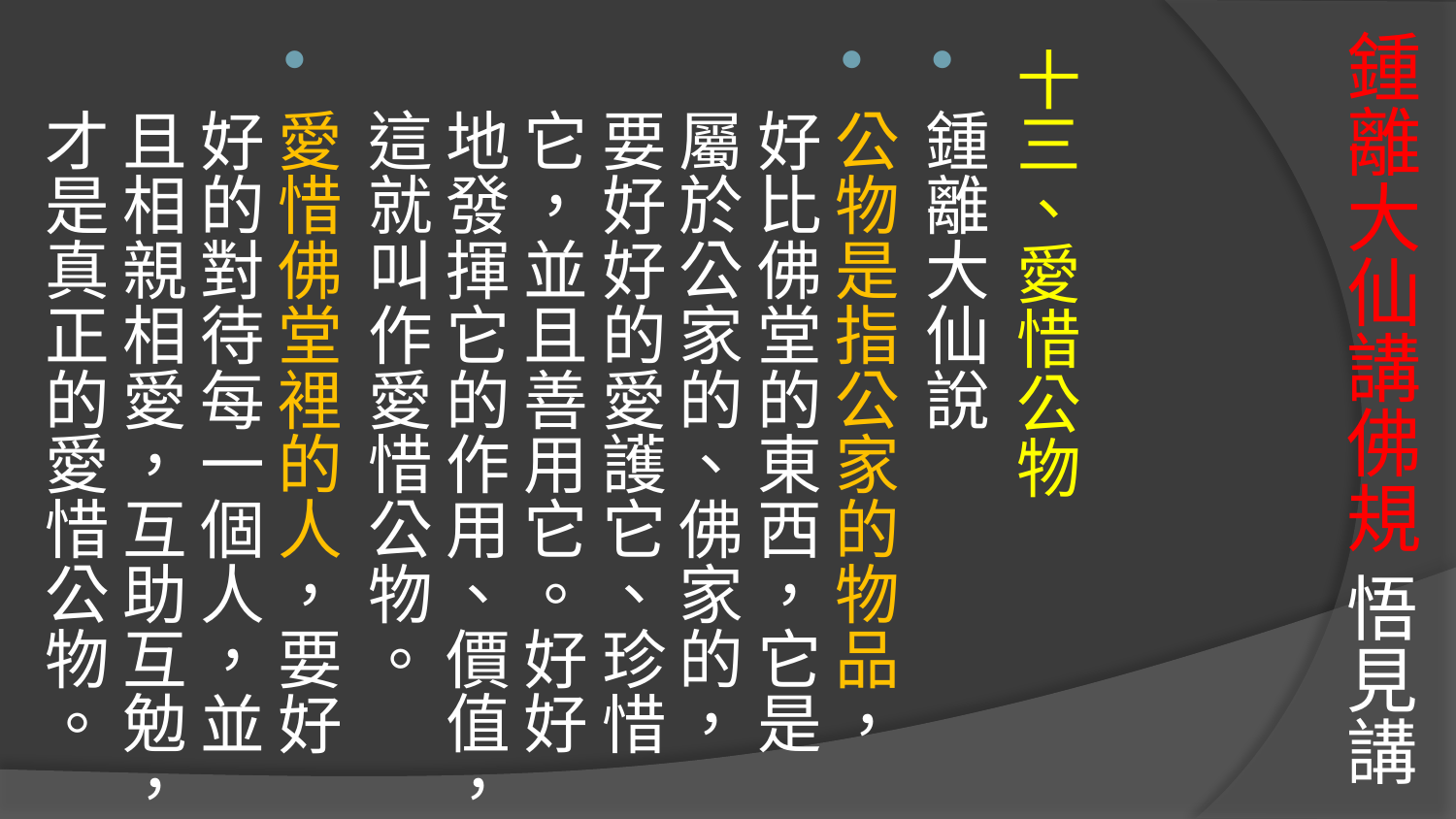

# 鍾離大仙講佛規 悟見講
十三、愛惜公物
鍾離大仙說
公物是指公家的物品，好比佛堂的東西，它是屬於公家的、佛家的，要好好的愛護它、珍惜它，並且善用它。好好地發揮它的作用、價值，這就叫作愛惜公物。
愛惜佛堂裡的人，要好好的對待每一個人，並且相親相愛，互助互勉，才是真正的愛惜公物。